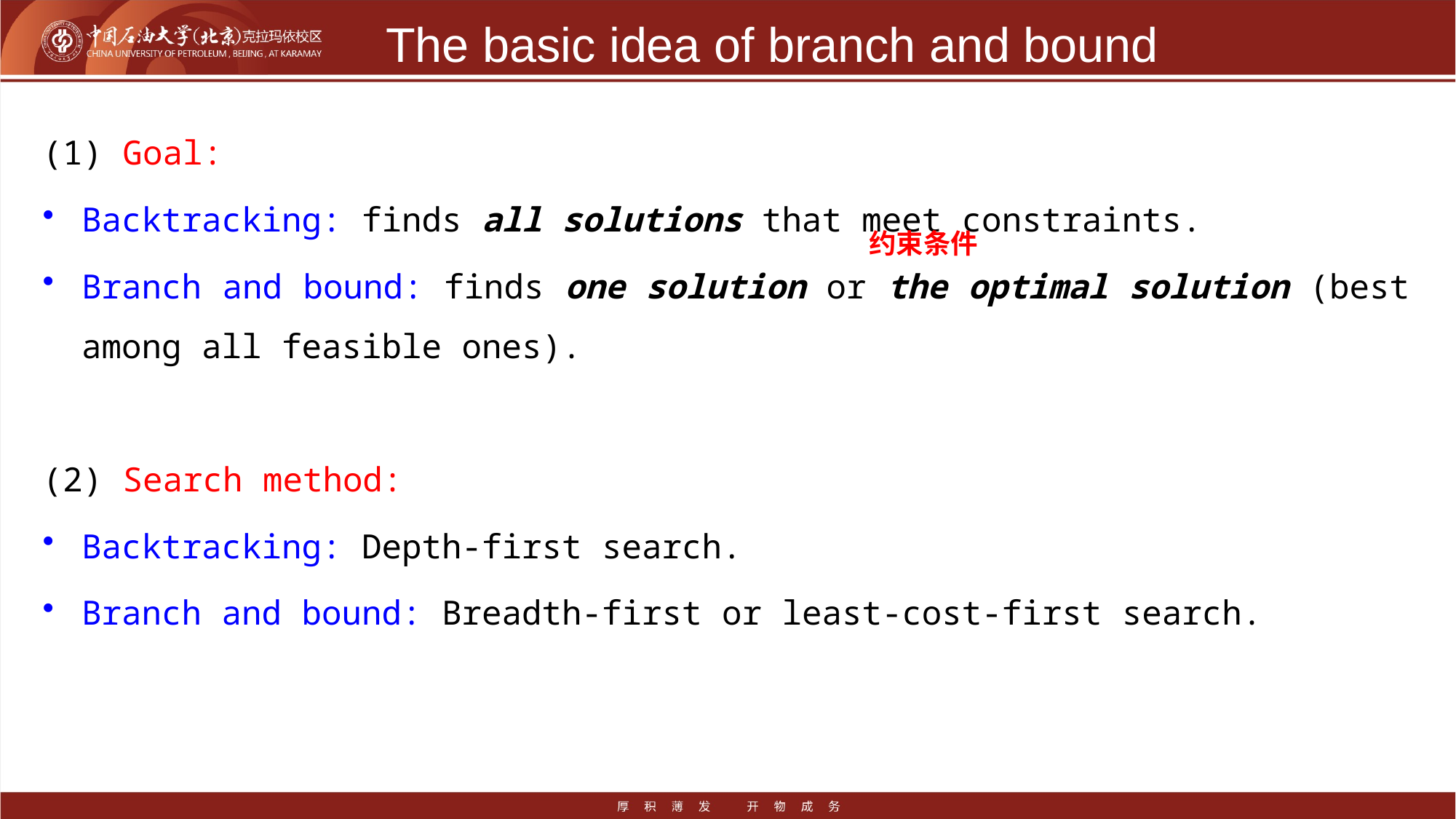

# The basic idea of branch and bound method
(1) Goal:
Backtracking: finds all solutions that meet constraints.
Branch and bound: finds one solution or the optimal solution (best among all feasible ones).

(2) Search method:
Backtracking: Depth-first search.
Branch and bound: Breadth-first or least-cost-first search.
约束条件